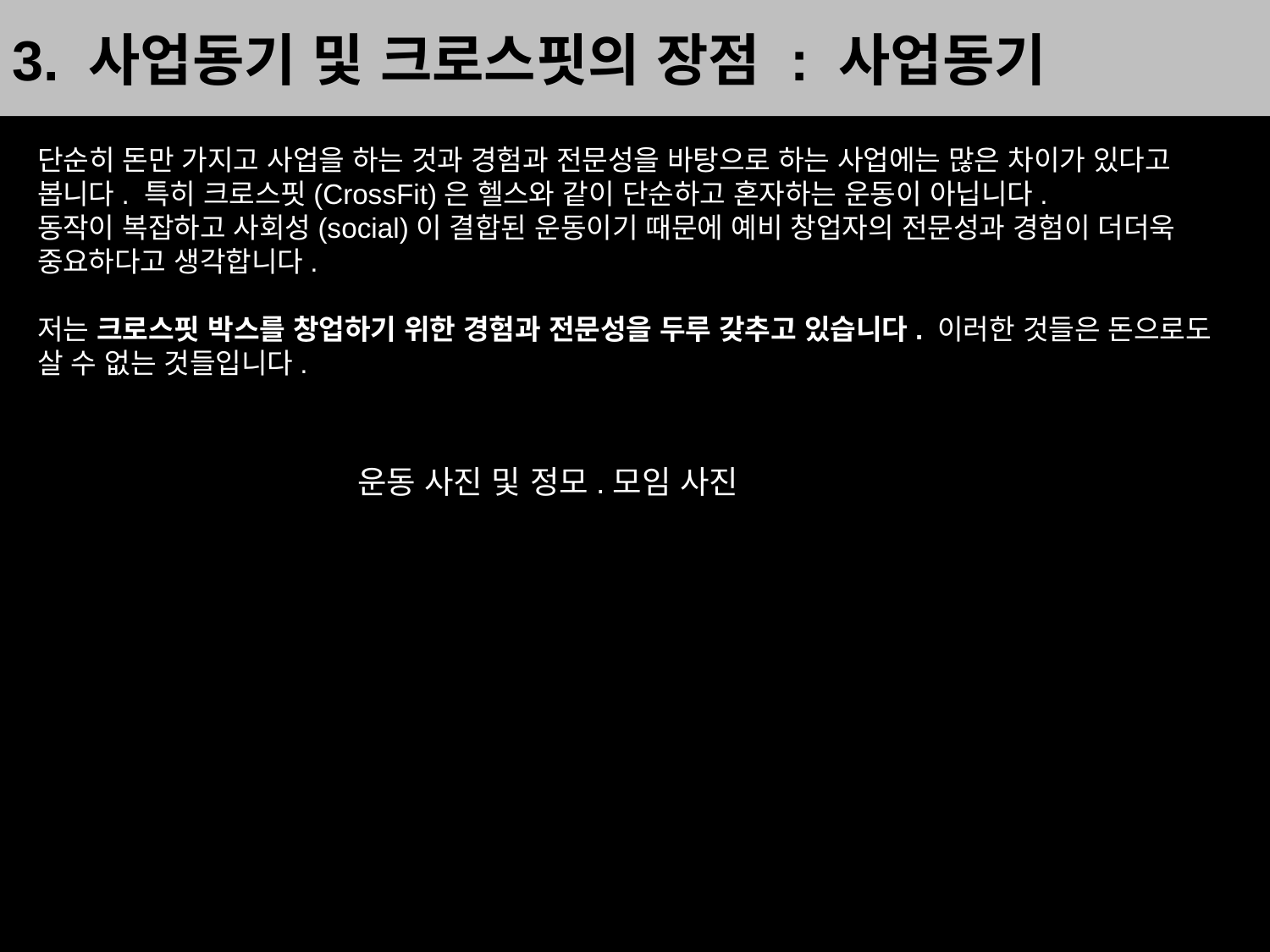

3. 사업동기 및 크로스핏의 장점 : 사업동기
단순히 돈만 가지고 사업을 하는 것과 경험과 전문성을 바탕으로 하는 사업에는 많은 차이가 있다고 봅니다. 특히 크로스핏(CrossFit)은 헬스와 같이 단순하고 혼자하는 운동이 아닙니다.
동작이 복잡하고 사회성(social)이 결합된 운동이기 때문에 예비 창업자의 전문성과 경험이 더더욱 중요하다고 생각합니다.

저는 크로스핏 박스를 창업하기 위한 경험과 전문성을 두루 갖추고 있습니다. 이러한 것들은 돈으로도 살 수 없는 것들입니다.
운동 사진 및 정모.모임 사진